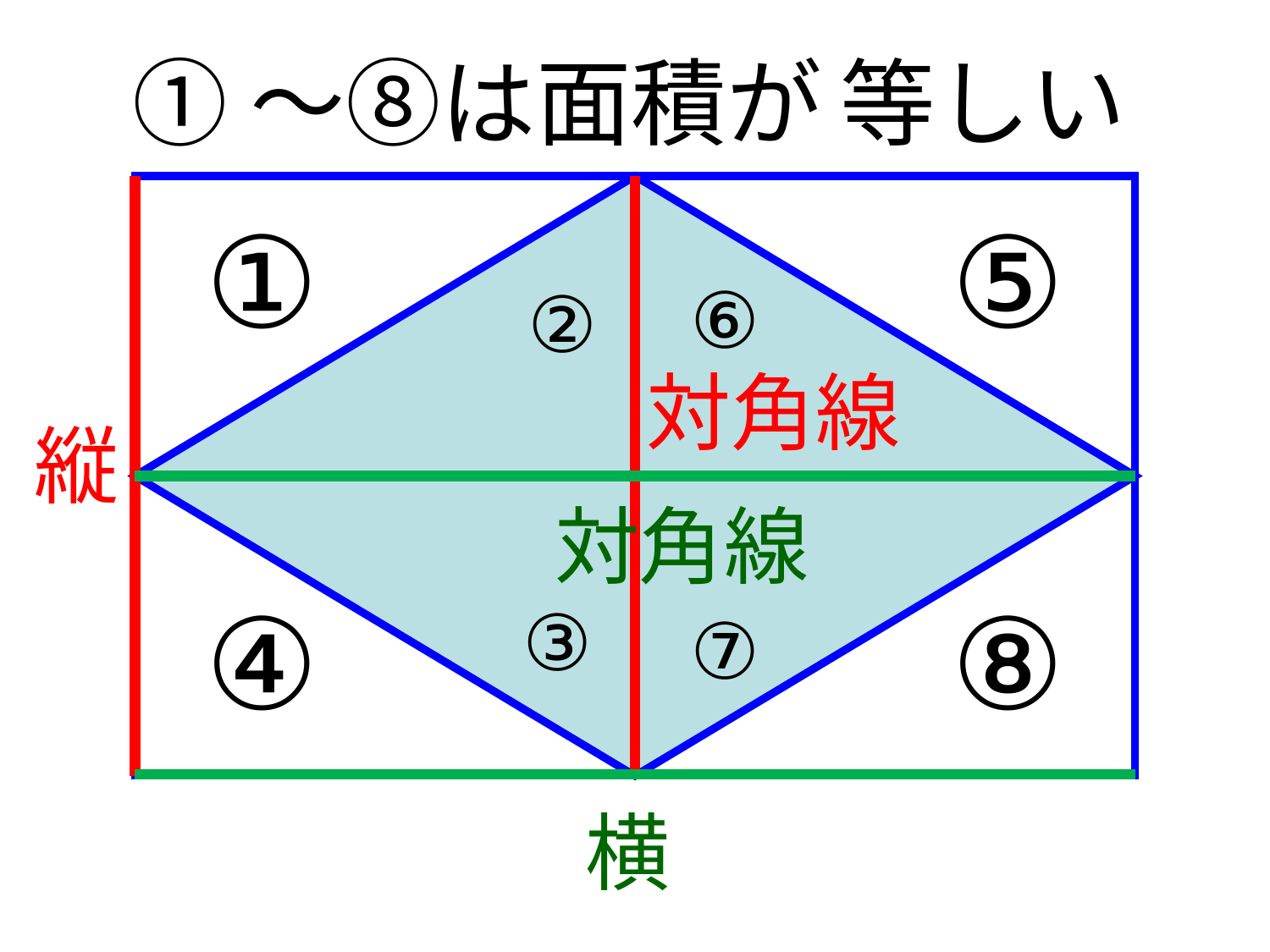

①～⑧は面積が
等しい

①
⑤
⑥
②
対角線
縦
対角線
④
⑧
③
⑦
横